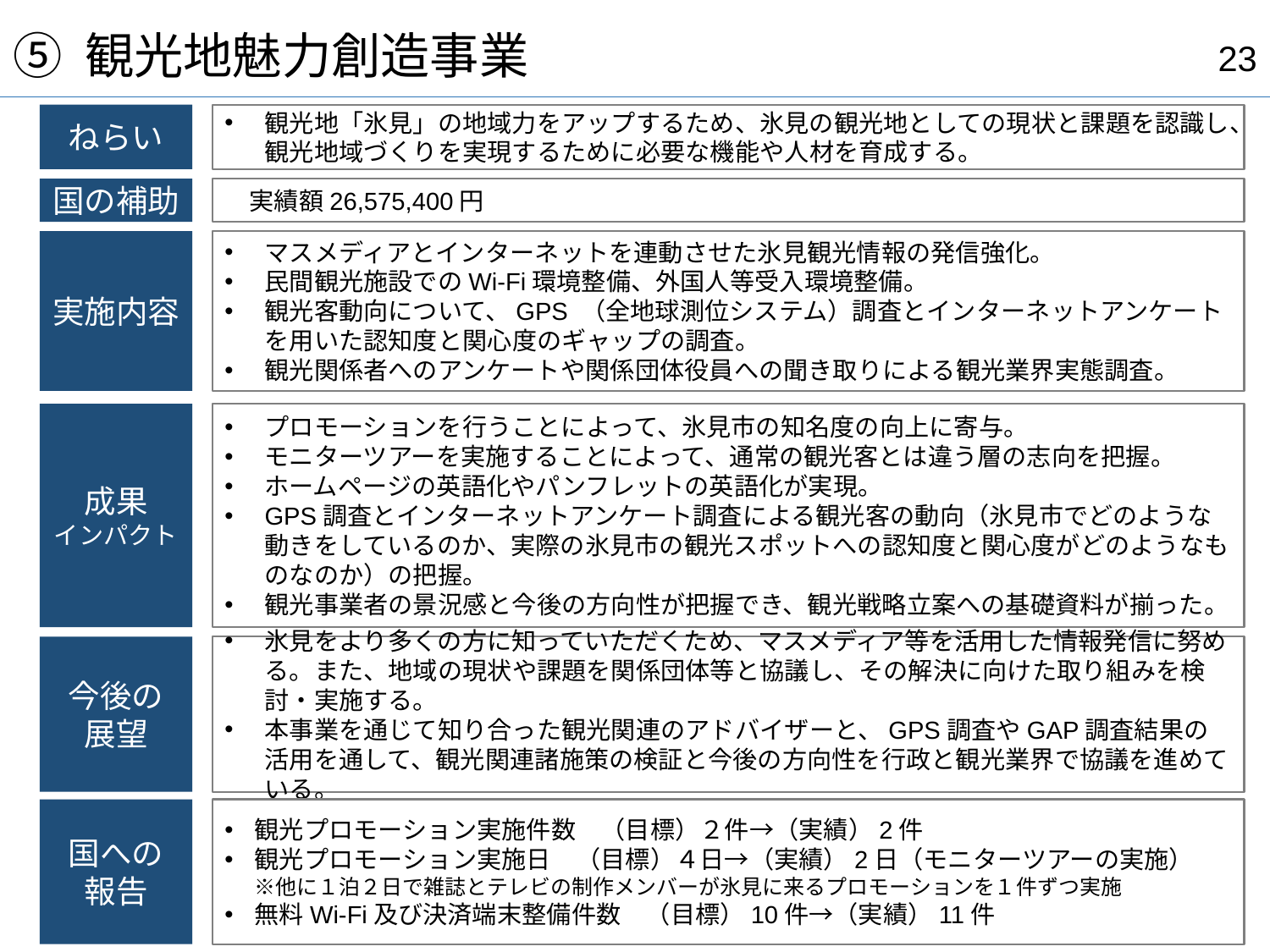

23
# ⑤ 観光地魅力創造事業
観光地「氷見」の地域力をアップするため、氷見の観光地としての現状と課題を認識し、観光地域づくりを実現するために必要な機能や人材を育成する。
ねらい
国の補助
　実績額26,575,400円
マスメディアとインターネットを連動させた氷見観光情報の発信強化。
民間観光施設でのWi-Fi環境整備、外国人等受入環境整備。
観光客動向について、GPS （全地球測位システム）調査とインターネットアンケートを用いた認知度と関心度のギャップの調査。
観光関係者へのアンケートや関係団体役員への聞き取りによる観光業界実態調査。
実施内容
成果
インパクト
プロモーションを行うことによって、氷見市の知名度の向上に寄与。
モニターツアーを実施することによって、通常の観光客とは違う層の志向を把握。
ホームページの英語化やパンフレットの英語化が実現。
GPS調査とインターネットアンケート調査による観光客の動向（氷見市でどのような動きをしているのか、実際の氷見市の観光スポットへの認知度と関心度がどのようなものなのか）の把握。
観光事業者の景況感と今後の方向性が把握でき、観光戦略立案への基礎資料が揃った。
今後の
展望
氷見をより多くの方に知っていただくため、マスメディア等を活用した情報発信に努める。また、地域の現状や課題を関係団体等と協議し、その解決に向けた取り組みを検討・実施する。
本事業を通じて知り合った観光関連のアドバイザーと、GPS調査やGAP調査結果の活用を通して、観光関連諸施策の検証と今後の方向性を行政と観光業界で協議を進めている。
国への
報告
観光プロモーション実施件数　（目標）２件→（実績）2件
観光プロモーション実施日　（目標）４日→（実績）2日（モニターツアーの実施）
※他に１泊２日で雑誌とテレビの制作メンバーが氷見に来るプロモーションを１件ずつ実施
無料Wi-Fi及び決済端末整備件数　（目標）10件→（実績）11件
※観光プロモーション実施日は目標未達であるが、現地取材制作がテレビと雑誌で１件ずつあったため、マスコミ対象のプロモーションは2件分実施している。